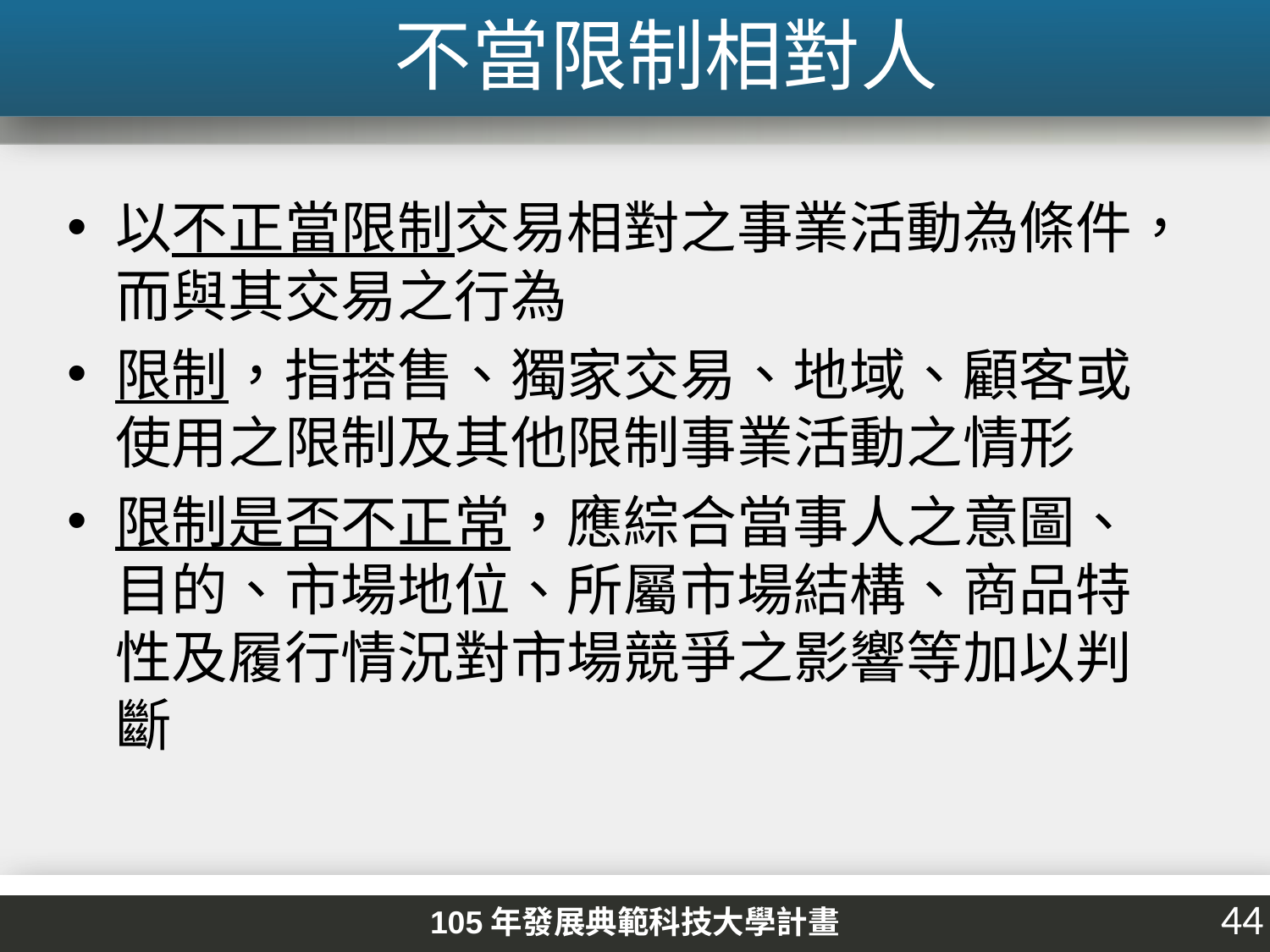

# 不當限制相對人
以不正當限制交易相對之事業活動為條件，而與其交易之行為
限制，指搭售、獨家交易、地域、顧客或使用之限制及其他限制事業活動之情形
限制是否不正常，應綜合當事人之意圖、目的、市場地位、所屬市場結構、商品特性及履行情況對市場競爭之影響等加以判斷